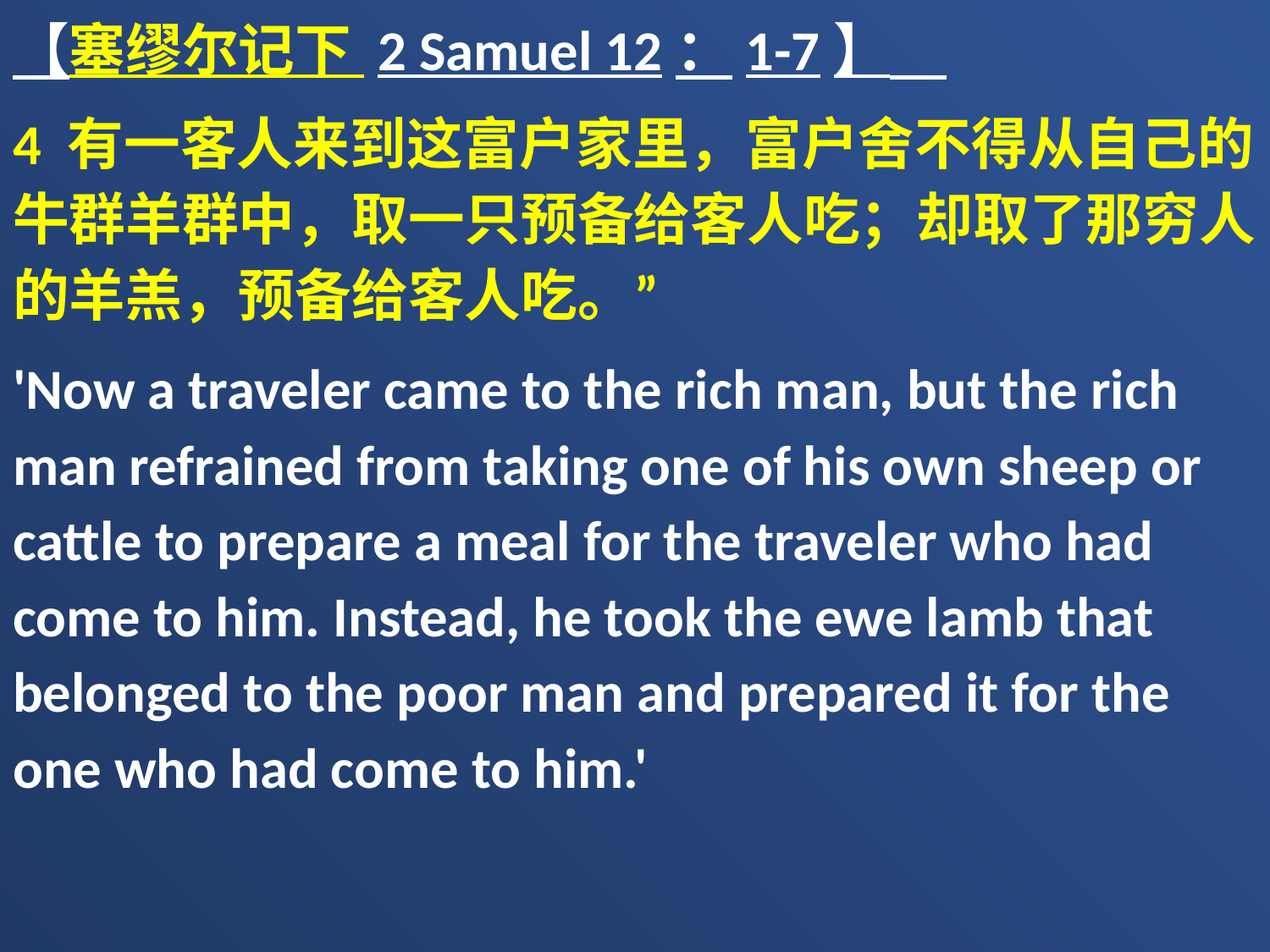

【塞缪尔记下 2 Samuel 12：1-7】
4 有一客人来到这富户家里，富户舍不得从自己的牛群羊群中，取一只预备给客人吃；却取了那穷人的羊羔，预备给客人吃。”
'Now a traveler came to the rich man, but the rich man refrained from taking one of his own sheep or cattle to prepare a meal for the traveler who had come to him. Instead, he took the ewe lamb that belonged to the poor man and prepared it for the one who had come to him.'